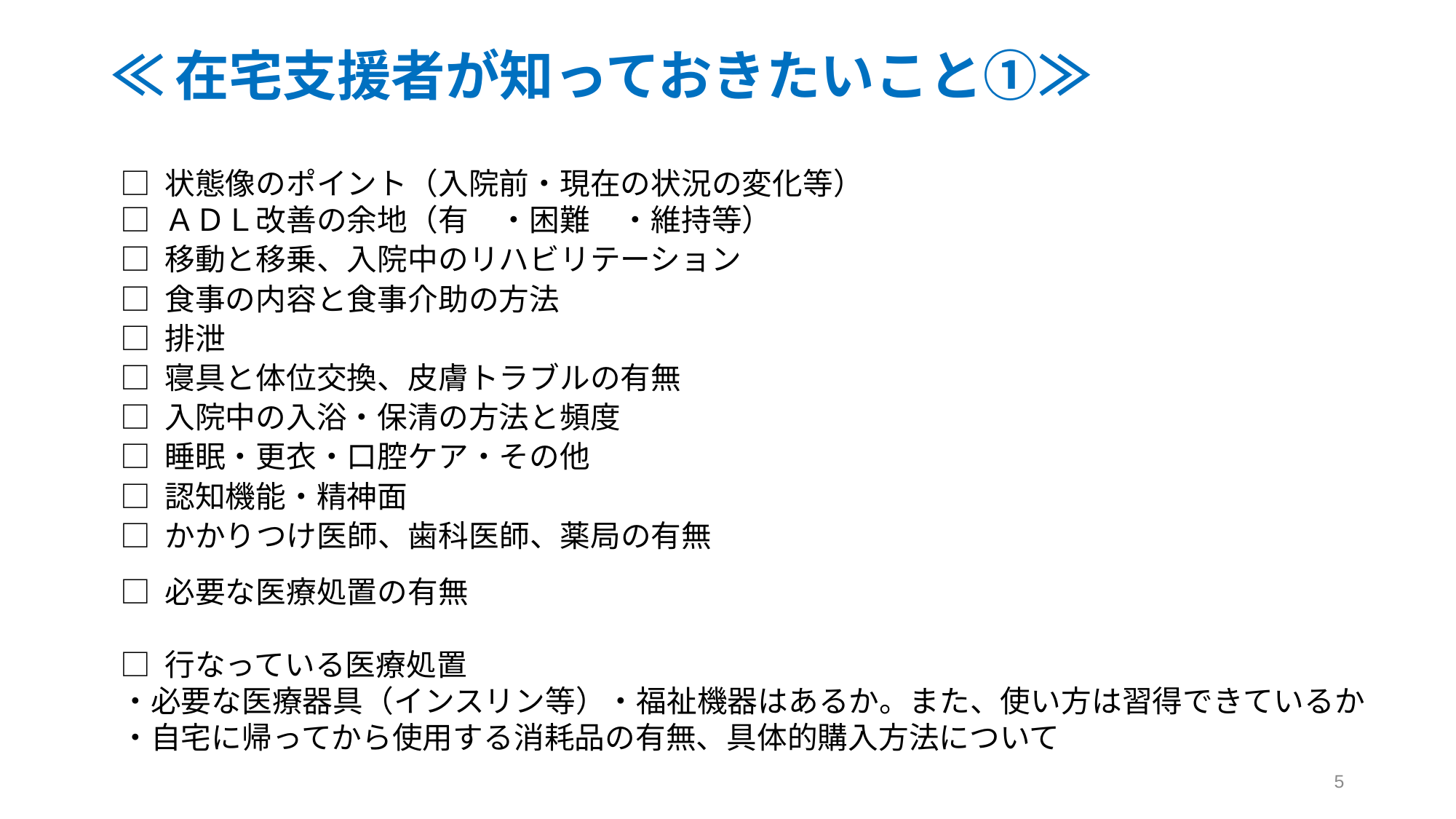

# ≪在宅支援者が知っておきたいこと①≫
□ 状態像のポイント（入院前・現在の状況の変化等）
□ ＡＤＬ改善の余地（有　・困難　・維持等）

□ 移動と移乗、入院中のリハビリテーション

□ 食事の内容と食事介助の方法

□ 排泄

□ 寝具と体位交換、皮膚トラブルの有無

□ 入院中の入浴・保清の方法と頻度

□ 睡眠・更衣・口腔ケア・その他

□ 認知機能・精神面

□ かかりつけ医師、歯科医師、薬局の有無

□ 必要な医療処置の有無

□ 行なっている医療処置
・必要な医療器具（インスリン等）・福祉機器はあるか。また、使い方は習得できているか
・自宅に帰ってから使用する消耗品の有無、具体的購入方法について

5